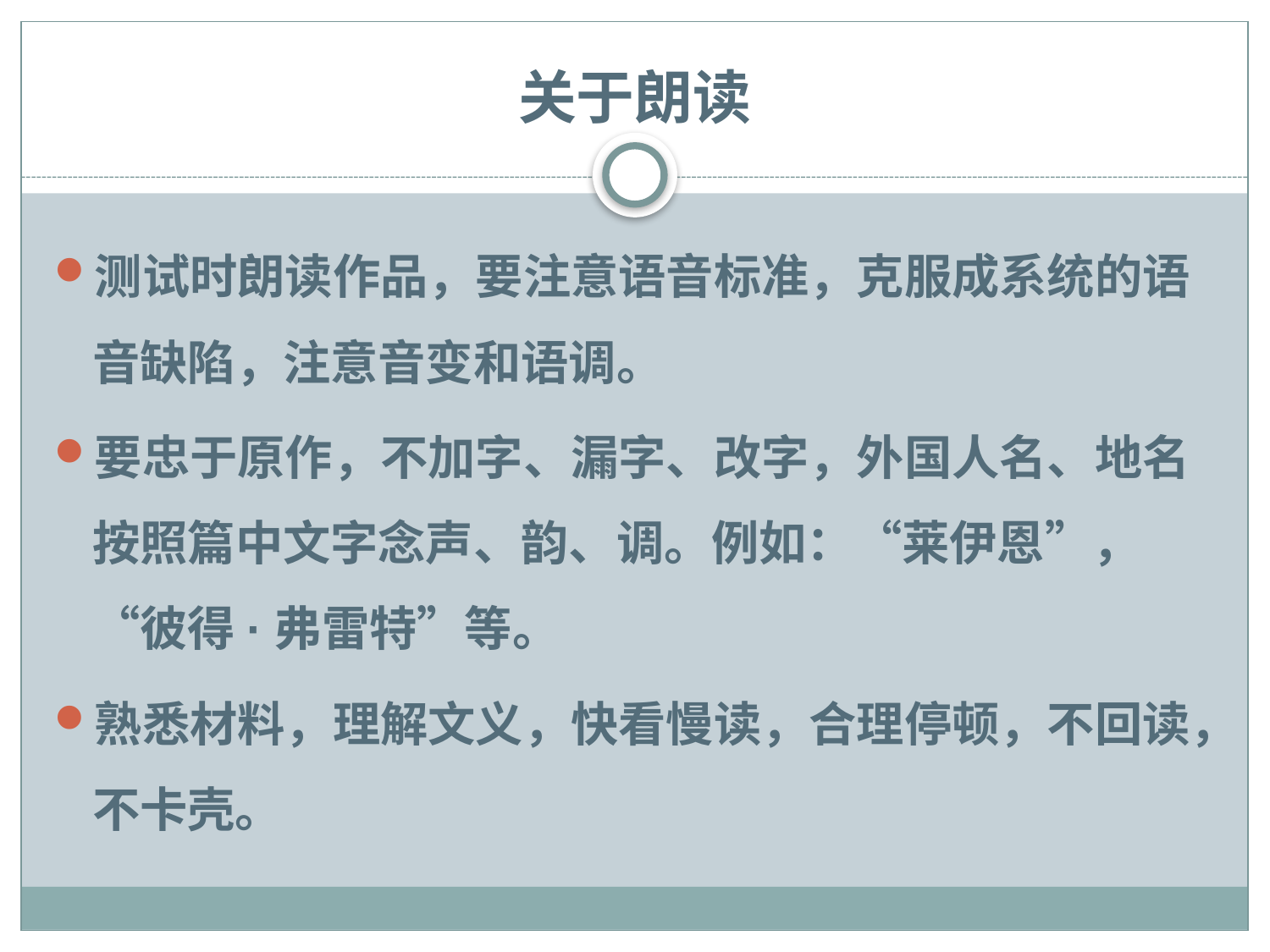

# 关于朗读
测试时朗读作品，要注意语音标准，克服成系统的语音缺陷，注意音变和语调。
要忠于原作，不加字、漏字、改字，外国人名、地名按照篇中文字念声、韵、调。例如：“莱伊恩”， “彼得·弗雷特”等。
熟悉材料，理解文义，快看慢读，合理停顿，不回读，不卡壳。